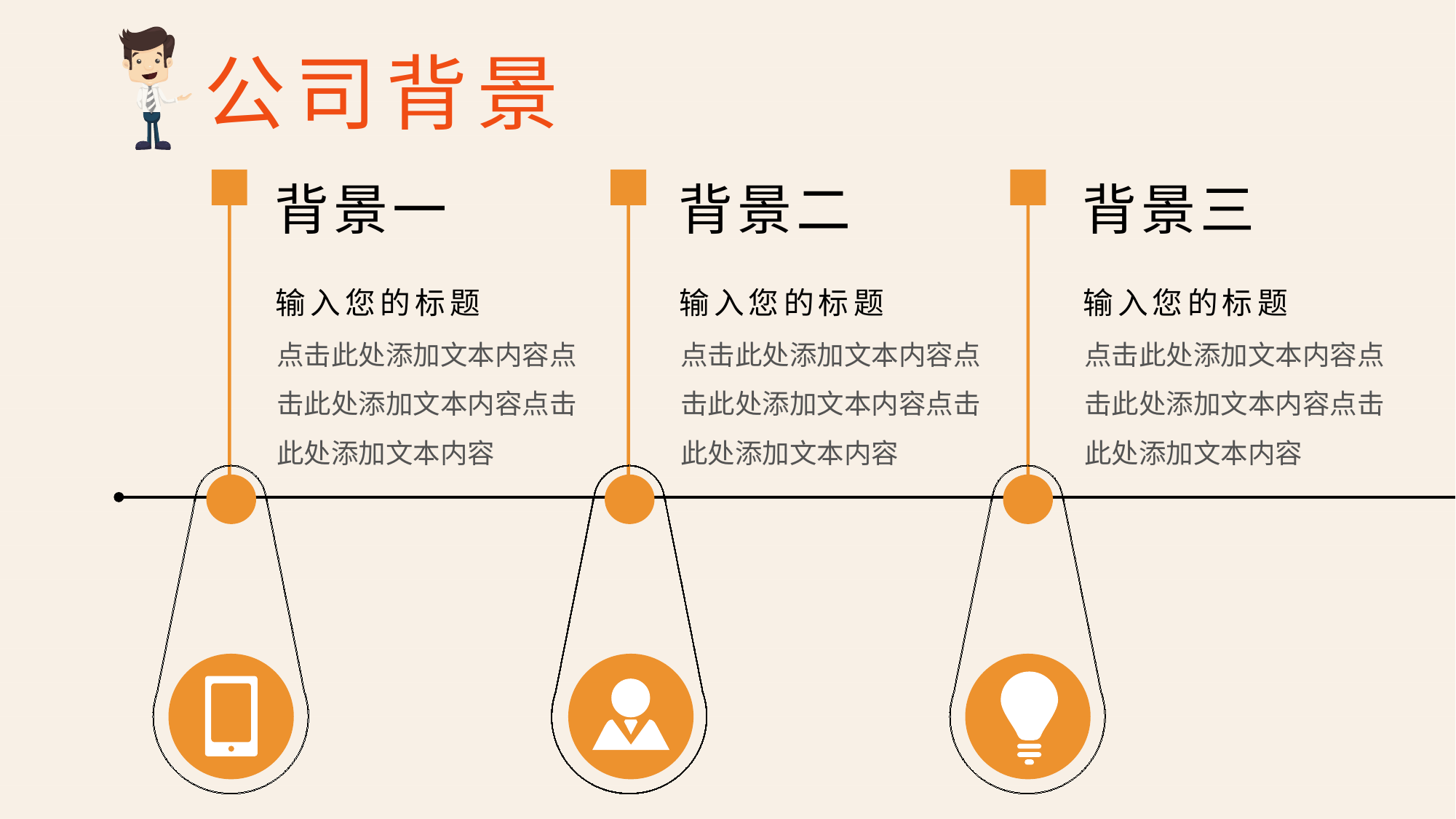

公司背景

背景一

背景二

背景三
输入您的标题
点击此处添加文本内容点击此处添加文本内容点击此处添加文本内容
输入您的标题
点击此处添加文本内容点击此处添加文本内容点击此处添加文本内容
输入您的标题
点击此处添加文本内容点击此处添加文本内容点击此处添加文本内容